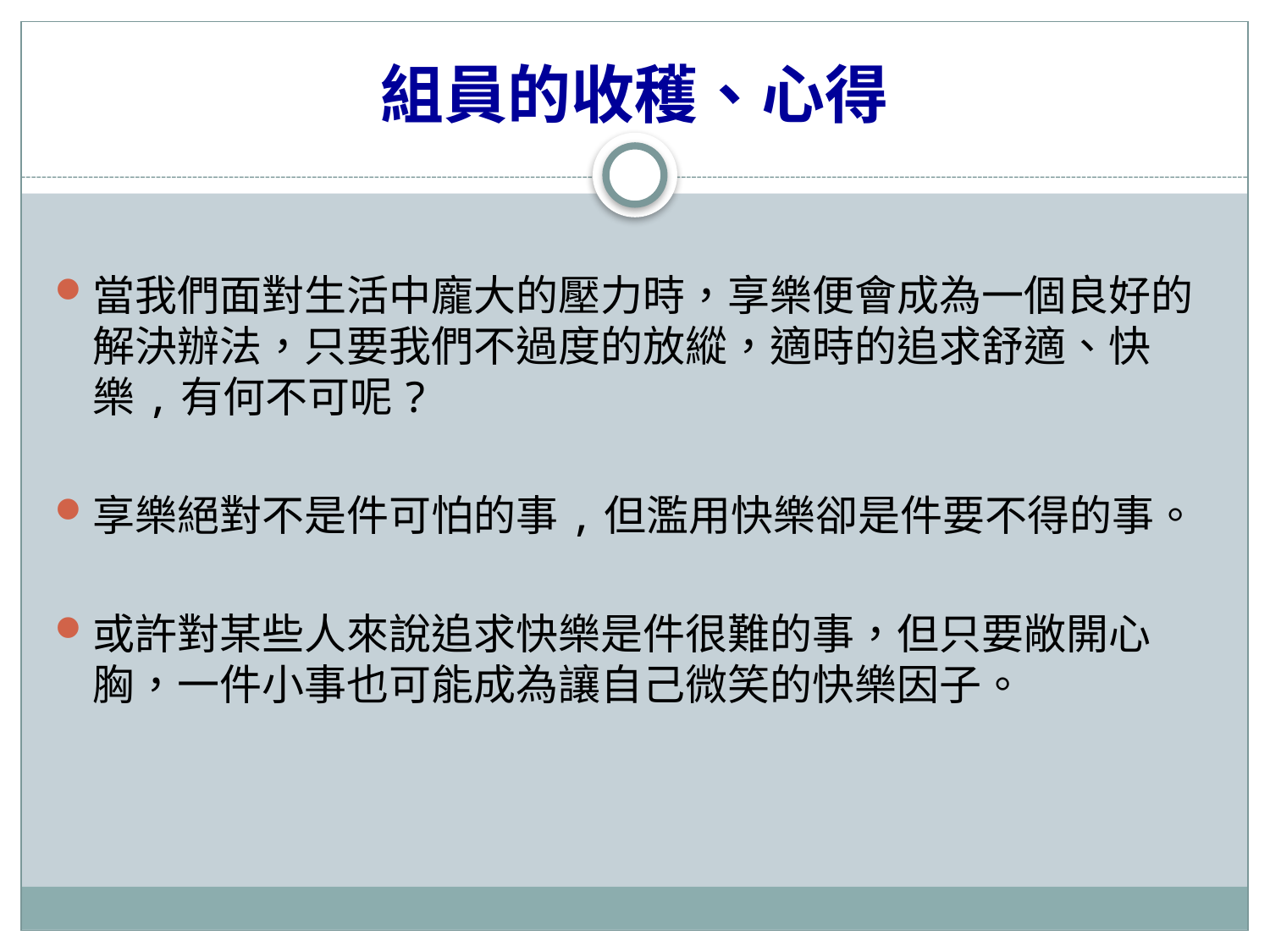

組員的收穫、心得

當我們面對生活中龐大的壓力時，享樂便會成為一個良好的解決辦法，只要我們不過度的放縱，適時的追求舒適、快樂,有何不可呢?

享樂絕對不是件可怕的事,但濫用快樂卻是件要不得的事。

或許對某些人來說追求快樂是件很難的事，但只要敞開心胸，一件小事也可能成為讓自己微笑的快樂因子。